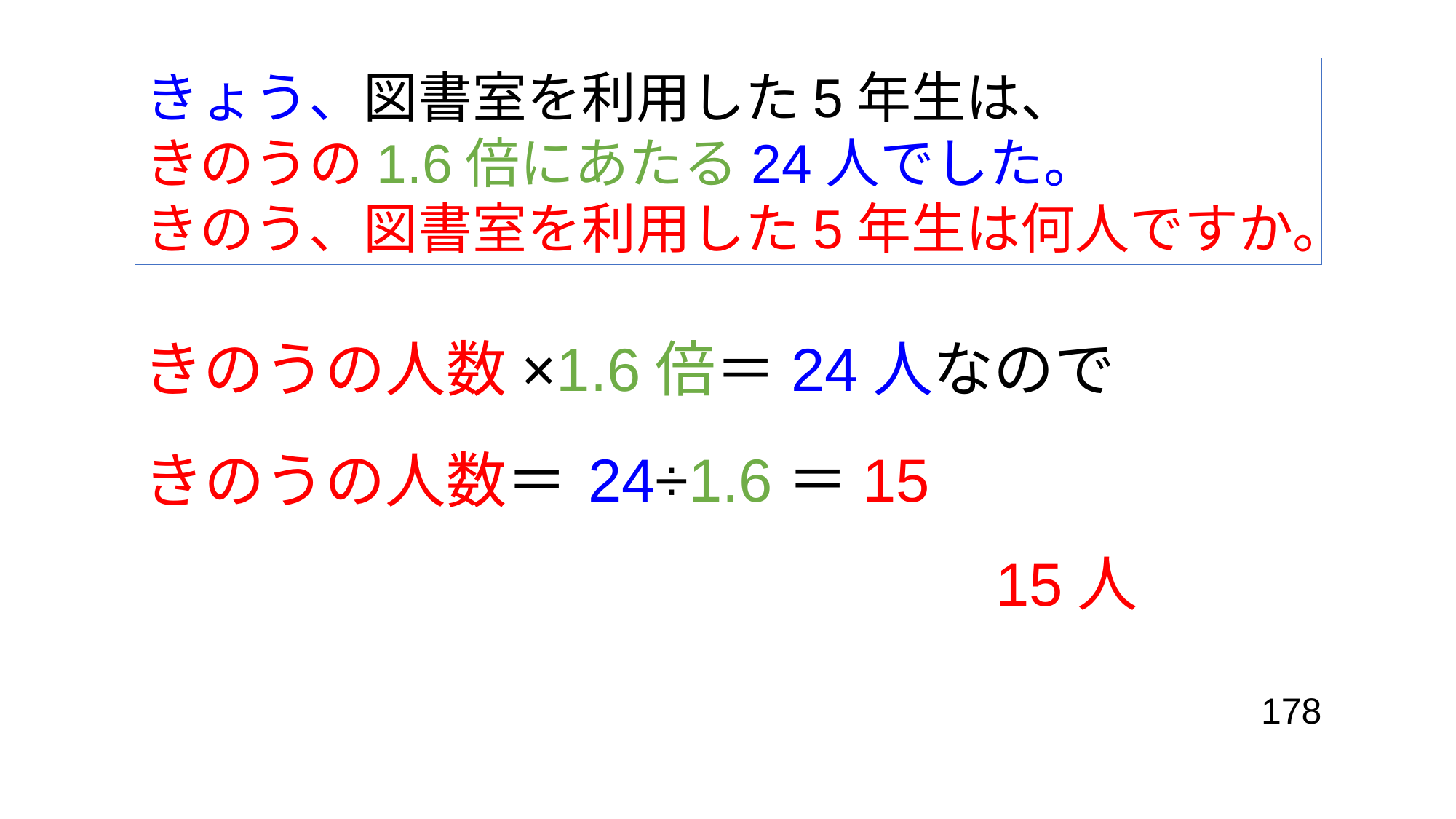

きょう、図書室を利用した5年生は、
きのうの1.6倍にあたる24人でした。
きのう、図書室を利用した5年生は何人ですか。
きのうの人数×1.6倍＝24人なので
24÷1.6＝15
きのうの人数＝
15人
178